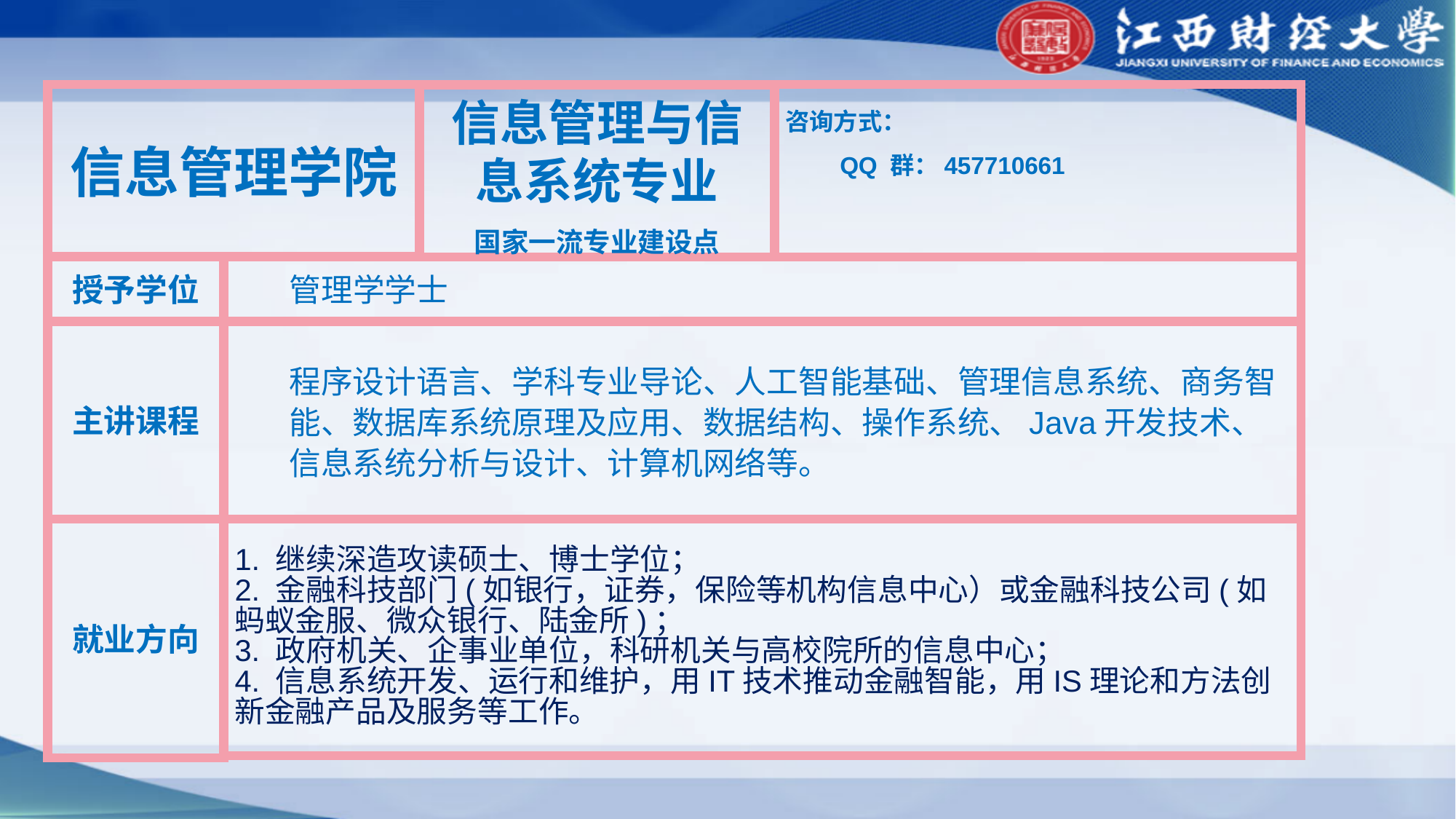

信息管理学院

信息管理与信息系统专业
国家一流专业建设点
咨询方式：
QQ 群：457710661
授予学位
管理学学士
主讲课程
程序设计语言、学科专业导论、人工智能基础、管理信息系统、商务智能、数据库系统原理及应用、数据结构、操作系统、Java开发技术、信息系统分析与设计、计算机网络等。
就业方向
1. 继续深造攻读硕士、博士学位；
2. 金融科技部门(如银行，证券，保险等机构信息中心）或金融科技公司(如蚂蚁金服、微众银行、陆金所)；
3. 政府机关、企事业单位，科研机关与高校院所的信息中心；
4. 信息系统开发、运行和维护，用IT技术推动金融智能，用IS理论和方法创新金融产品及服务等工作。